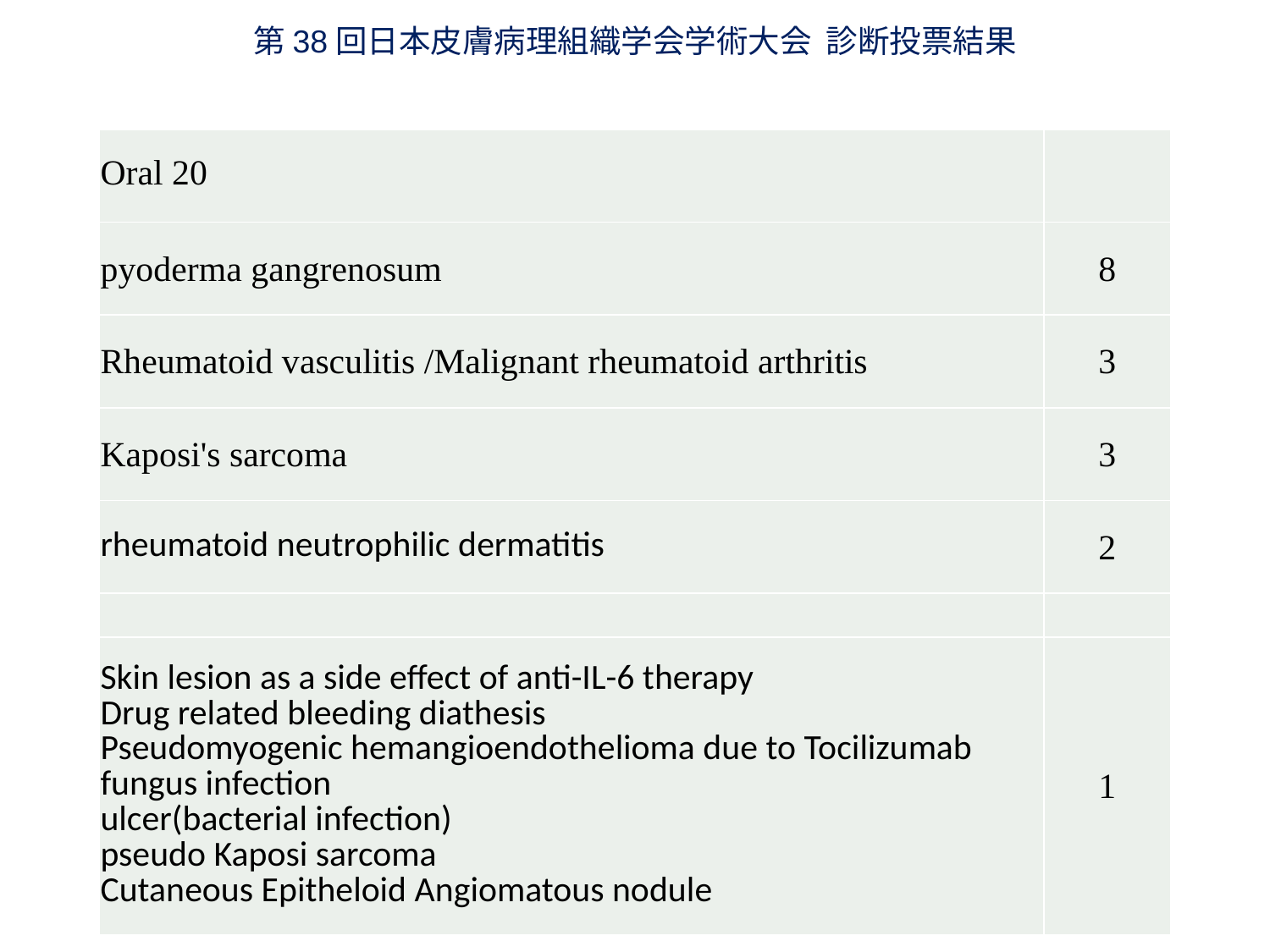

第38回日本皮膚病理組織学会学術大会  診断投票結果
| Oral 20 |  |
| --- | --- |
| pyoderma gangrenosum | 8 |
| Rheumatoid vasculitis /Malignant rheumatoid arthritis | 3 |
| Kaposi's sarcoma | 3 |
| rheumatoid neutrophilic dermatitis | 2 |
|  |  |
| Skin lesion as a side effect of anti-IL-6 therapy Drug related bleeding diathesis Pseudomyogenic hemangioendothelioma due to Tocilizumab fungus infection ulcer(bacterial infection) pseudo Kaposi sarcoma Cutaneous Epitheloid Angiomatous nodule | 1 |